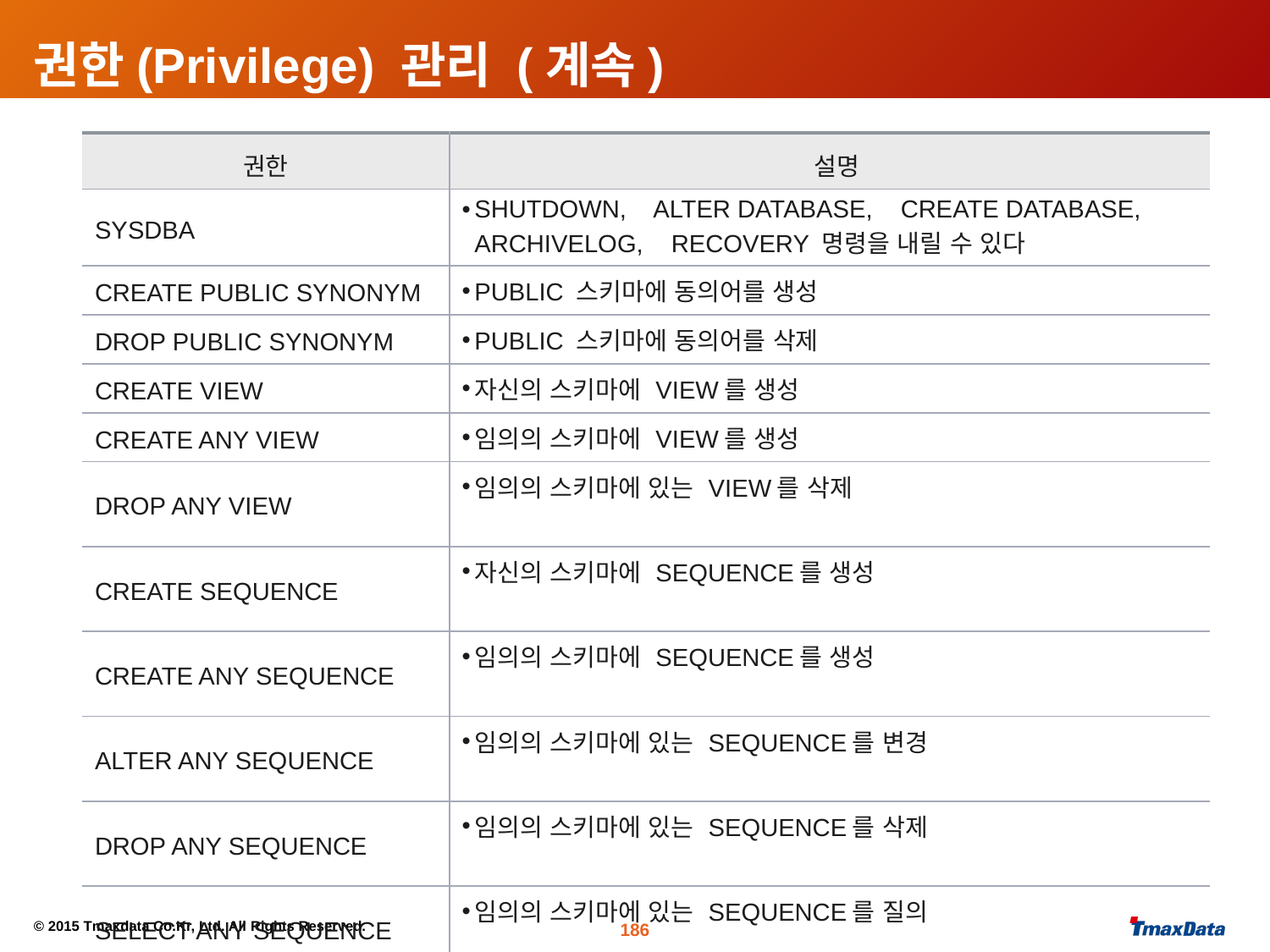

# 권한(Privilege) 관리 (계속)

| 권한 | 설명 |
| --- | --- |
| SYSDBA | SHUTDOWN, ALTER DATABASE, CREATE DATABASE, ARCHIVELOG, RECOVERY 명령을 내릴 수 있다 |
| CREATE PUBLIC SYNONYM | PUBLIC 스키마에 동의어를 생성 |
| DROP PUBLIC SYNONYM | PUBLIC 스키마에 동의어를 삭제 |
| CREATE VIEW | 자신의 스키마에 VIEW를 생성 |
| CREATE ANY VIEW | 임의의 스키마에 VIEW를 생성 |
| DROP ANY VIEW | 임의의 스키마에 있는 VIEW를 삭제 |
| CREATE SEQUENCE | 자신의 스키마에 SEQUENCE를 생성 |
| CREATE ANY SEQUENCE | 임의의 스키마에 SEQUENCE를 생성 |
| ALTER ANY SEQUENCE | 임의의 스키마에 있는 SEQUENCE를 변경 |
| DROP ANY SEQUENCE | 임의의 스키마에 있는 SEQUENCE를 삭제 |
| SELECT ANY SEQUENCE | 임의의 스키마에 있는 SEQUENCE를 질의 |
| CREATE ROLE | 롤을 생성 |
| DROP ANY ROLE | 롤을 삭제 |
| GRANT ANY ROLE | 임의의 롤을 부여 |